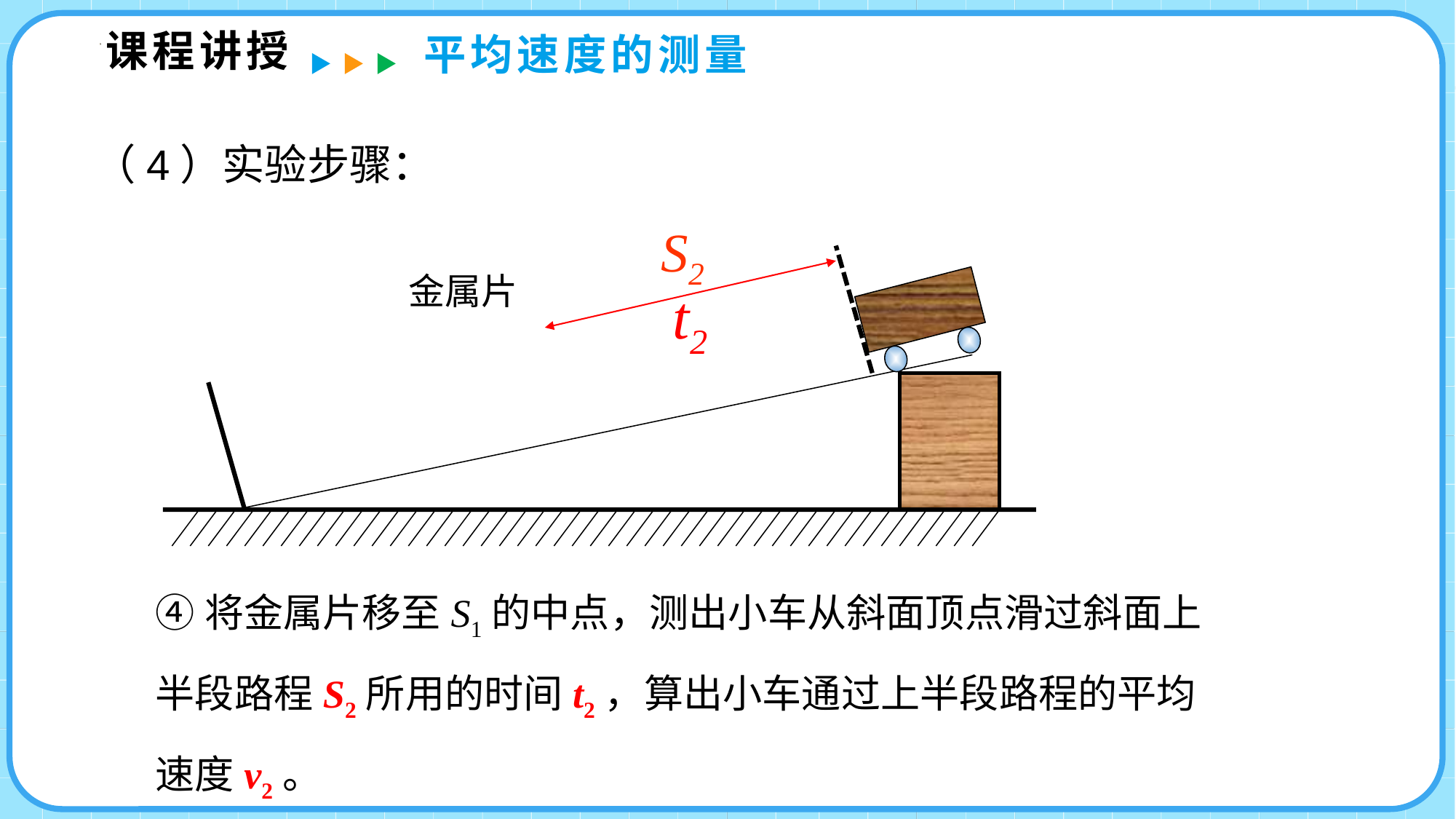

课程讲授
平均速度的测量

（4）实验步骤：

S2

金属片
t2

④将金属片移至S1的中点，测出小车从斜面顶点滑过斜面上半段路程S2所用的时间t2，算出小车通过上半段路程的平均速度v2。